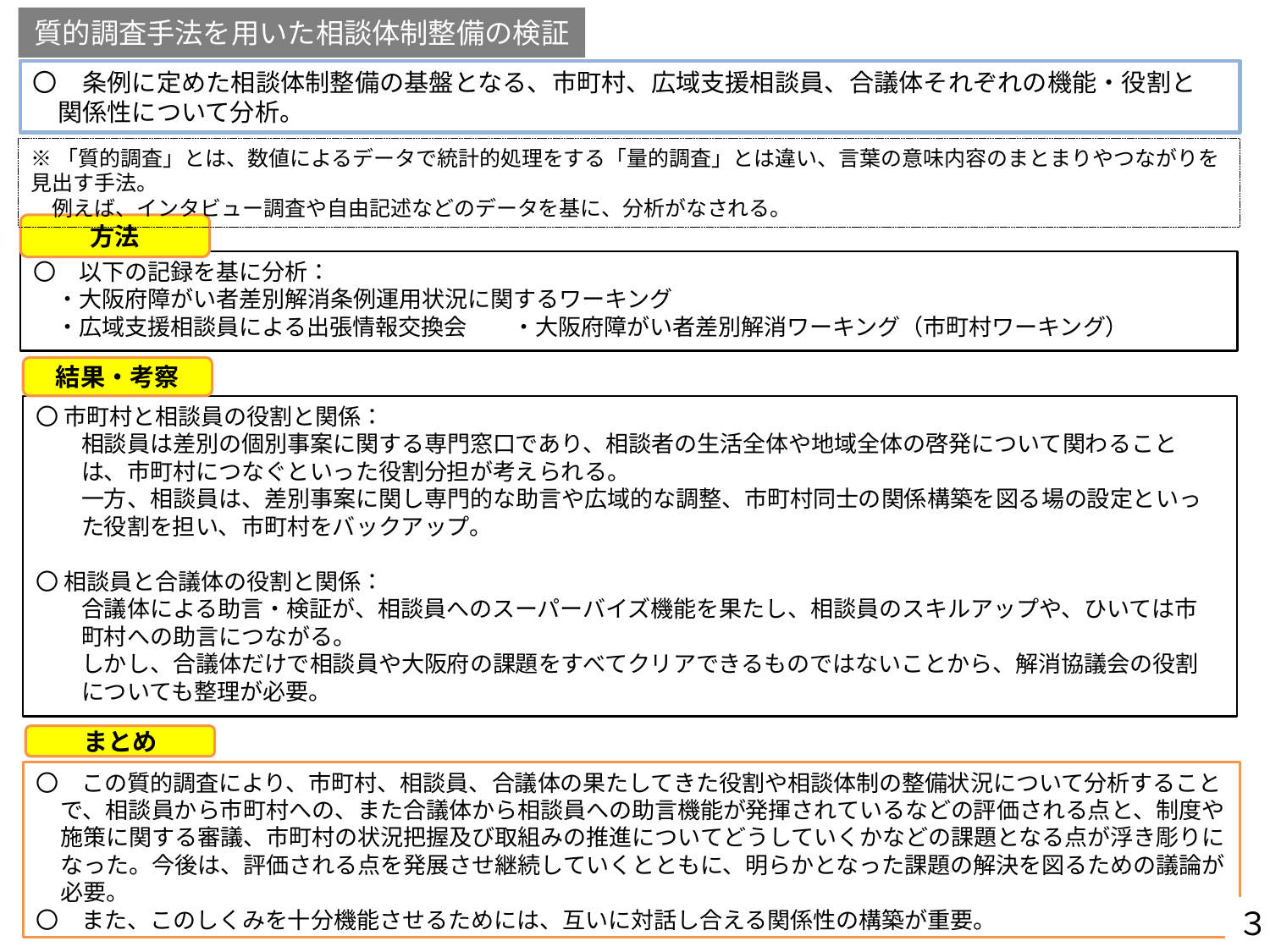

質的調査手法を用いた相談体制整備の検証
〇　条例に定めた相談体制整備の基盤となる、市町村、広域支援相談員、合議体それぞれの機能・役割と
　関係性について分析。
※「質的調査」とは、数値によるデータで統計的処理をする「量的調査」とは違い、言葉の意味内容のまとまりやつながりを見出す手法。
　例えば、インタビュー調査や自由記述などのデータを基に、分析がなされる。
方法
〇　以下の記録を基に分析：
　・大阪府障がい者差別解消条例運用状況に関するワーキング
　・広域支援相談員による出張情報交換会　　・大阪府障がい者差別解消ワーキング（市町村ワーキング）
結果・考察
〇 市町村と相談員の役割と関係：
　　相談員は差別の個別事案に関する専門窓口であり、相談者の生活全体や地域全体の啓発について関わること
　　は、市町村につなぐといった役割分担が考えられる。
　　一方、相談員は、差別事案に関し専門的な助言や広域的な調整、市町村同士の関係構築を図る場の設定といっ
　　た役割を担い、市町村をバックアップ。

〇 相談員と合議体の役割と関係：
　　合議体による助言・検証が、相談員へのスーパーバイズ機能を果たし、相談員のスキルアップや、ひいては市
　　町村への助言につながる。
　　しかし、合議体だけで相談員や大阪府の課題をすべてクリアできるものではないことから、解消協議会の役割
　　についても整理が必要。
まとめ
〇　この質的調査により、市町村、相談員、合議体の果たしてきた役割や相談体制の整備状況について分析することで、相談員から市町村への、また合議体から相談員への助言機能が発揮されているなどの評価される点と、制度や施策に関する審議、市町村の状況把握及び取組みの推進についてどうしていくかなどの課題となる点が浮き彫りになった。今後は、評価される点を発展させ継続していくとともに、明らかとなった課題の解決を図るための議論が必要。
〇　また、このしくみを十分機能させるためには、互いに対話し合える関係性の構築が重要。
３